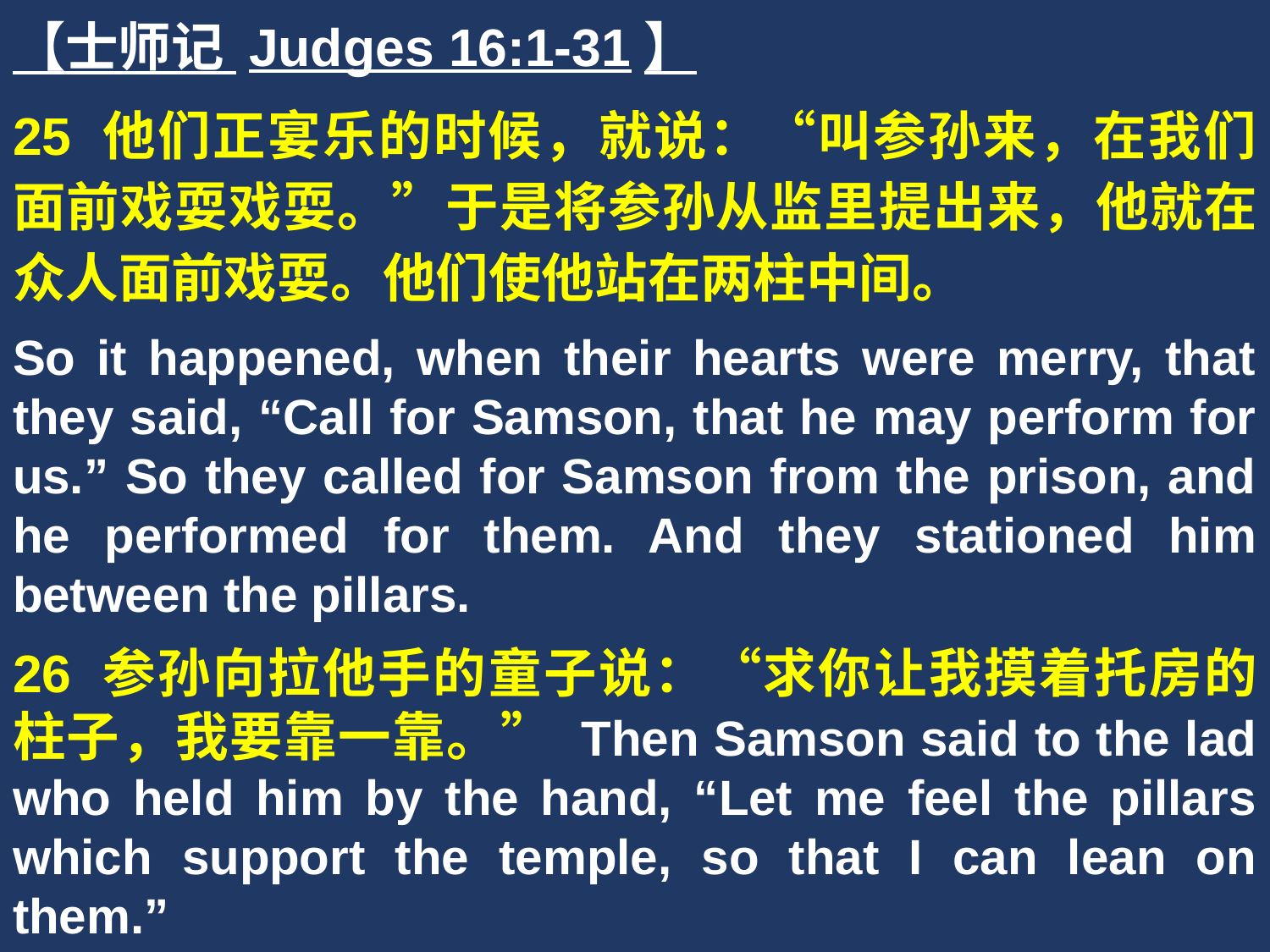

【士师记 Judges 16:1-31】
25 他们正宴乐的时候，就说：“叫参孙来，在我们面前戏耍戏耍。”于是将参孙从监里提出来，他就在众人面前戏耍。他们使他站在两柱中间。
So it happened, when their hearts were merry, that they said, “Call for Samson, that he may perform for us.” So they called for Samson from the prison, and he performed for them. And they stationed him between the pillars.
26 参孙向拉他手的童子说：“求你让我摸着托房的柱子，我要靠一靠。” Then Samson said to the lad who held him by the hand, “Let me feel the pillars which support the temple, so that I can lean on them.”